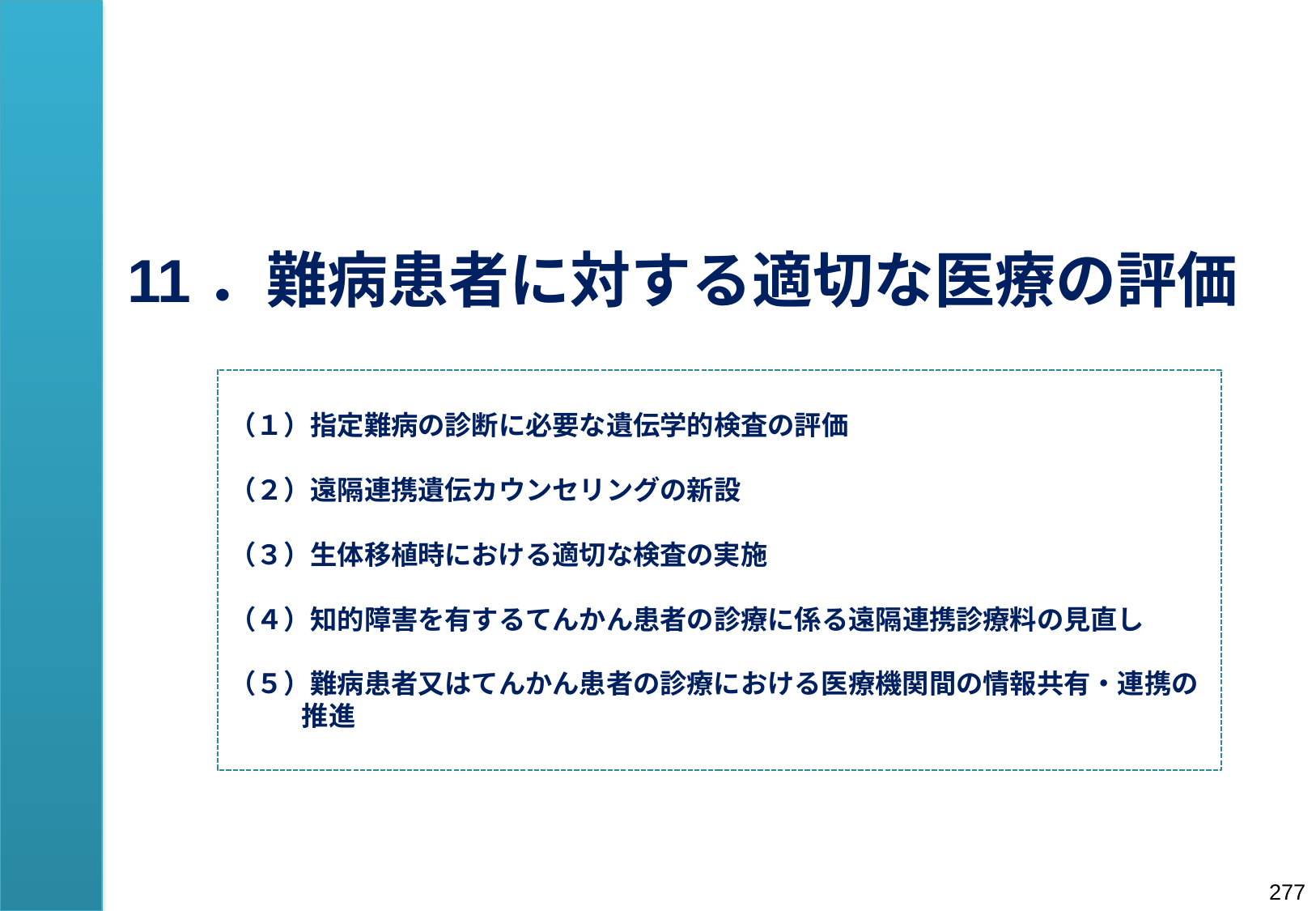

11．難病患者に対する適切な医療の評価

（１）指定難病の診断に必要な遺伝学的検査の評価

（２）遠隔連携遺伝カウンセリングの新設

（３）生体移植時における適切な検査の実施

（４）知的障害を有するてんかん患者の診療に係る遠隔連携診療料の見直し

（５）難病患者又はてんかん患者の診療における医療機関間の情報共有・連携の推進

277